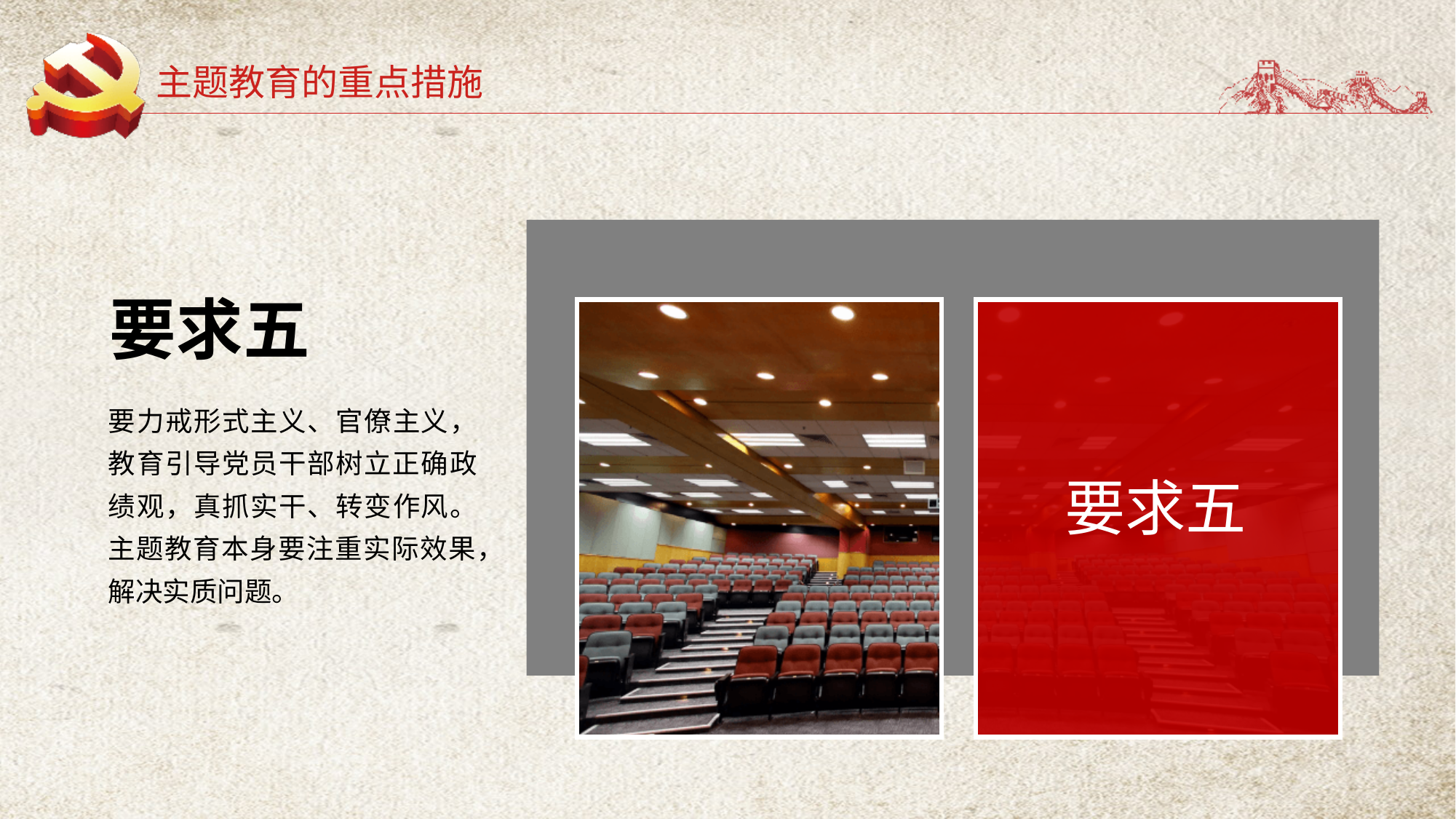

主题教育的重点措施

要求五

要力戒形式主义、官僚主义，教育引导党员干部树立正确政绩观，真抓实干、转变作风。主题教育本身要注重实际效果，解决实质问题。
要求五